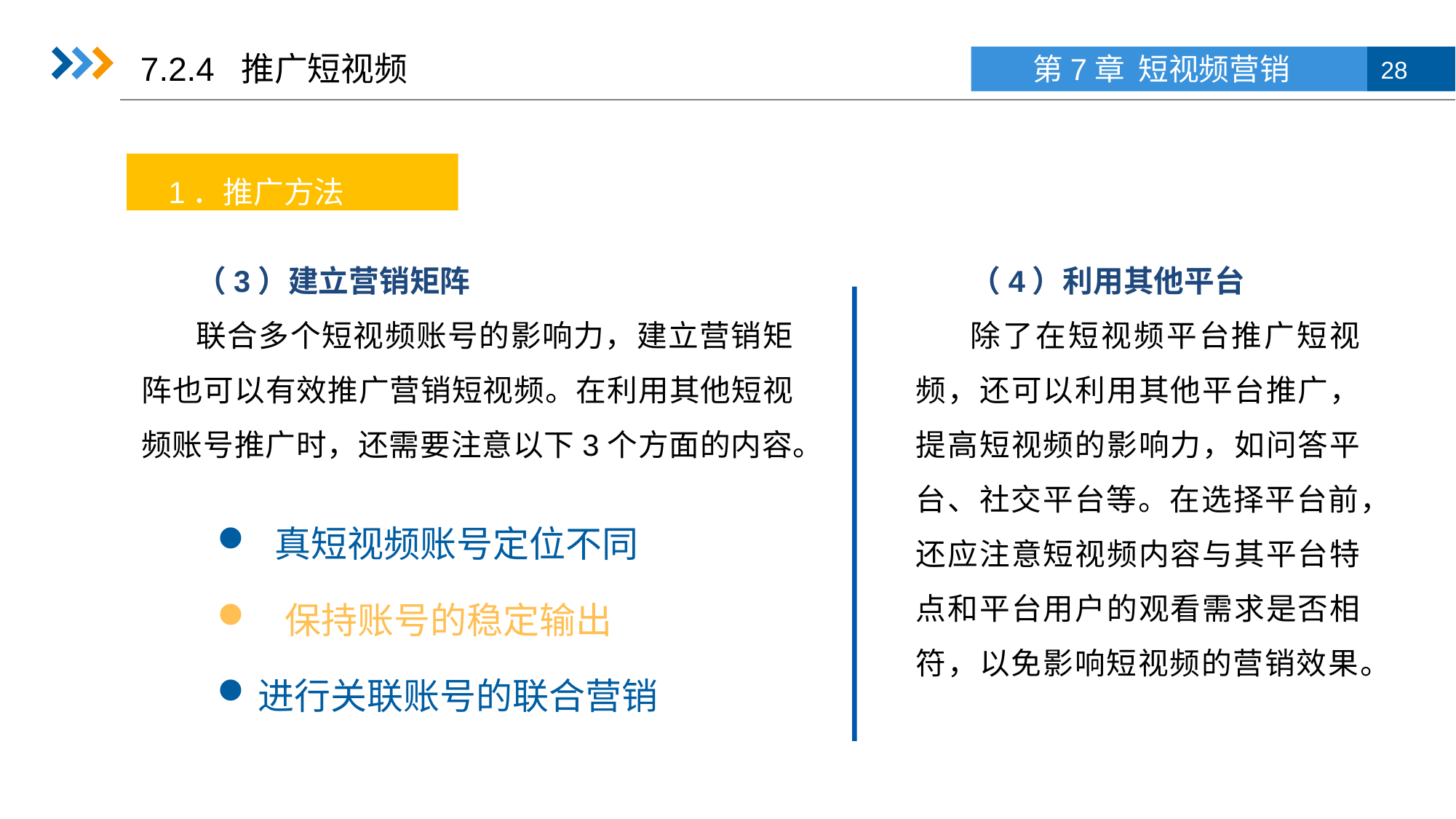

7.2.4  推广短视频
1．推广方法
（3）建立营销矩阵
联合多个短视频账号的影响力，建立营销矩阵也可以有效推广营销短视频。在利用其他短视频账号推广时，还需要注意以下3个方面的内容。
（4）利用其他平台
除了在短视频平台推广短视频，还可以利用其他平台推广，提高短视频的影响力，如问答平台、社交平台等。在选择平台前，还应注意短视频内容与其平台特点和平台用户的观看需求是否相符，以免影响短视频的营销效果。

 真短视频账号定位不同
 保持账号的稳定输出
进行关联账号的联合营销